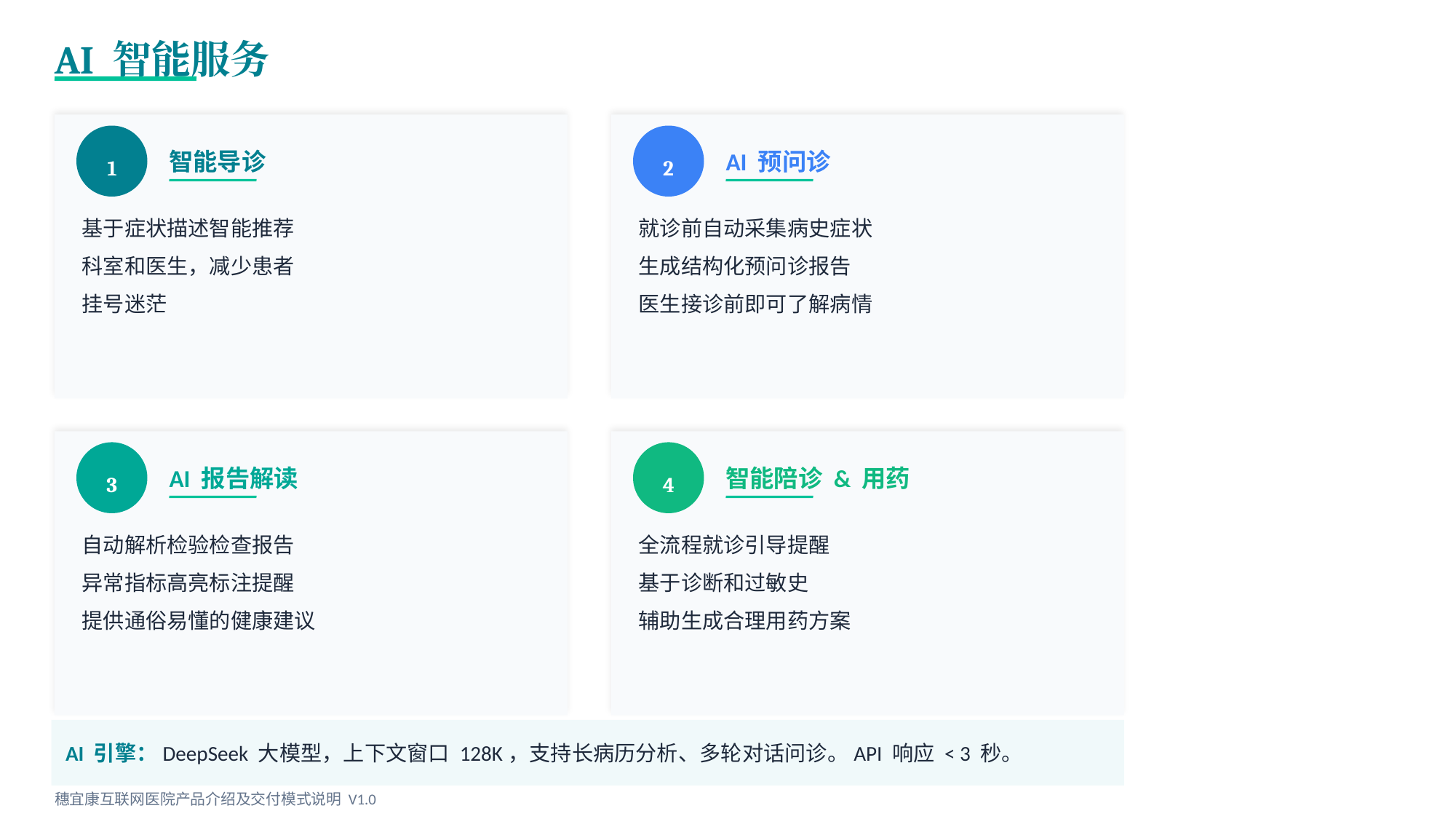

AI 智能服务

1

2
智能导诊
AI 预问诊

基于症状描述智能推荐
科室和医生，减少患者
挂号迷茫
就诊前自动采集病史症状
生成结构化预问诊报告
医生接诊前即可了解病情

3

4
AI 报告解读
智能陪诊 & 用药

自动解析检验检查报告
异常指标高亮标注提醒
提供通俗易懂的健康建议
全流程就诊引导提醒
基于诊断和过敏史
辅助生成合理用药方案
AI 引擎：DeepSeek 大模型，上下文窗口 128K，支持长病历分析、多轮对话问诊。API 响应 < 3 秒。

穗宜康互联网医院产品介绍及交付模式说明 V1.0